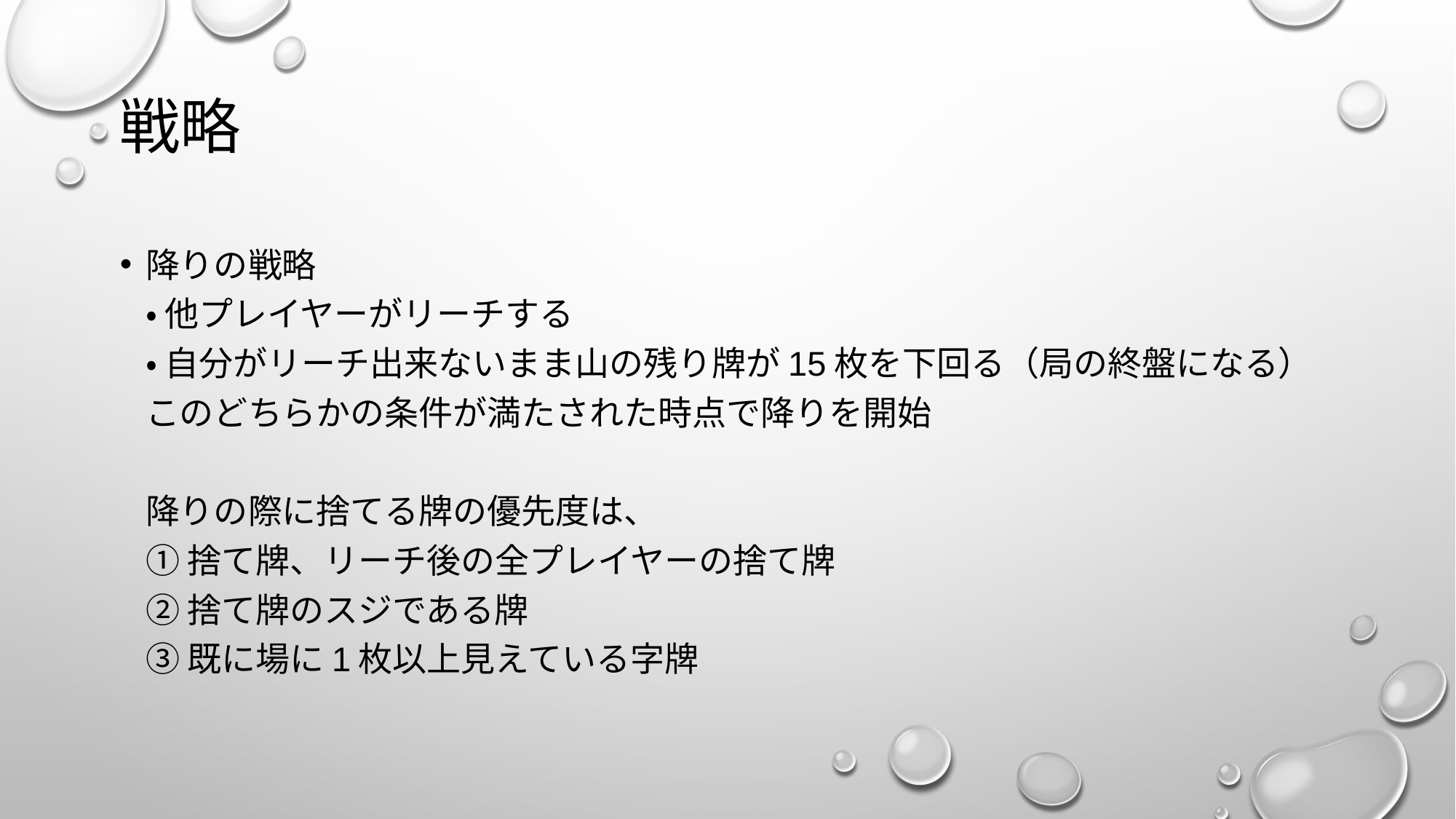

# 戦略
降りの戦略
・ 他プレイヤーがリーチする
・ 自分がリーチ出来ないまま山の残り牌が15枚を下回る（局の終盤になる）
このどちらかの条件が満たされた時点で降りを開始
降りの際に捨てる牌の優先度は、
① 捨て牌、リーチ後の全プレイヤーの捨て牌
② 捨て牌のスジである牌
③ 既に場に1枚以上見えている字牌